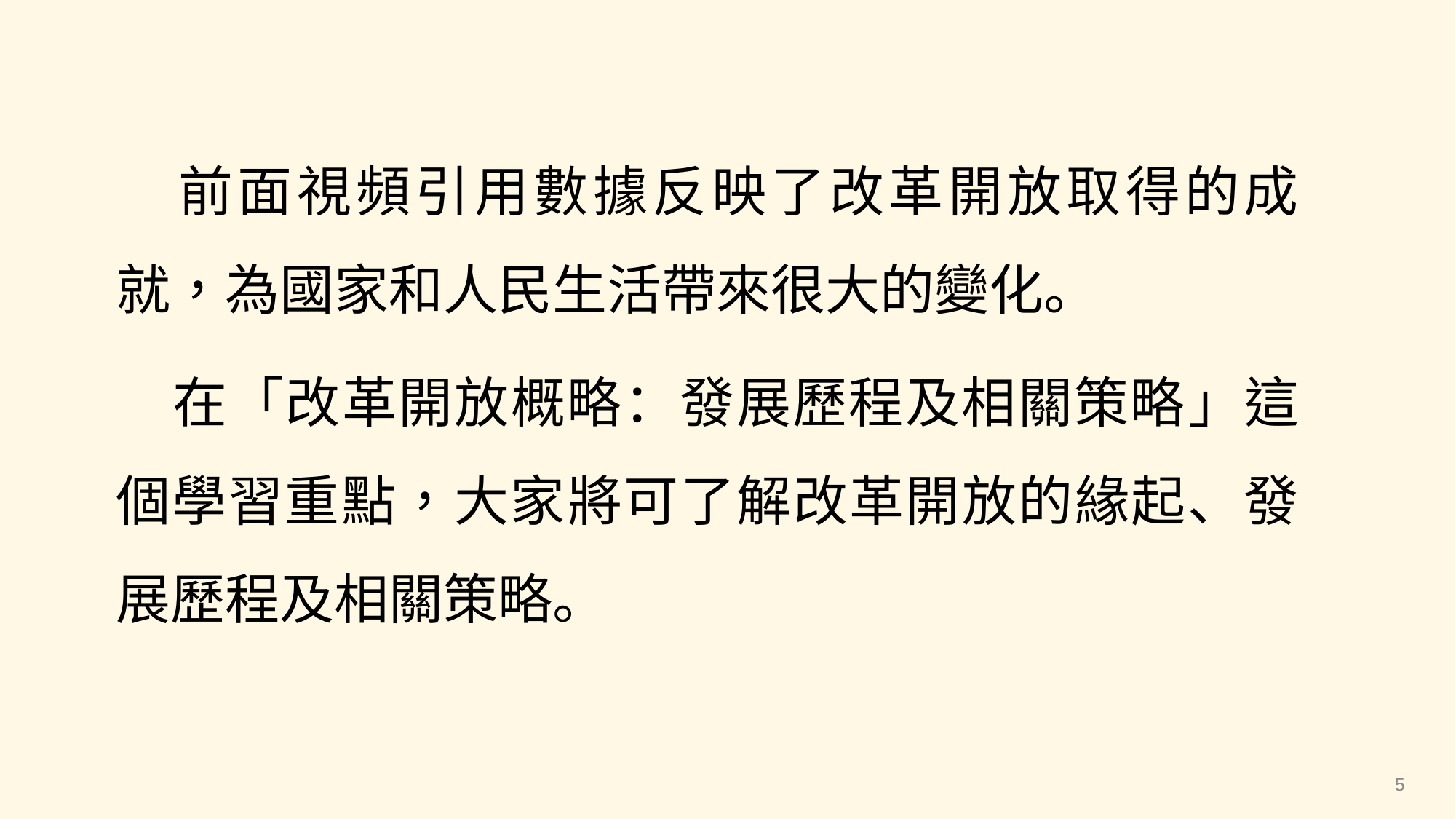

前面視頻引用數據反映了改革開放取得的成就，為國家和人民生活帶來很大的變化。
   在「改革開放概略：發展歷程及相關策略」這個學習重點，大家將可了解改革開放的緣起、發展歷程及相關策略。